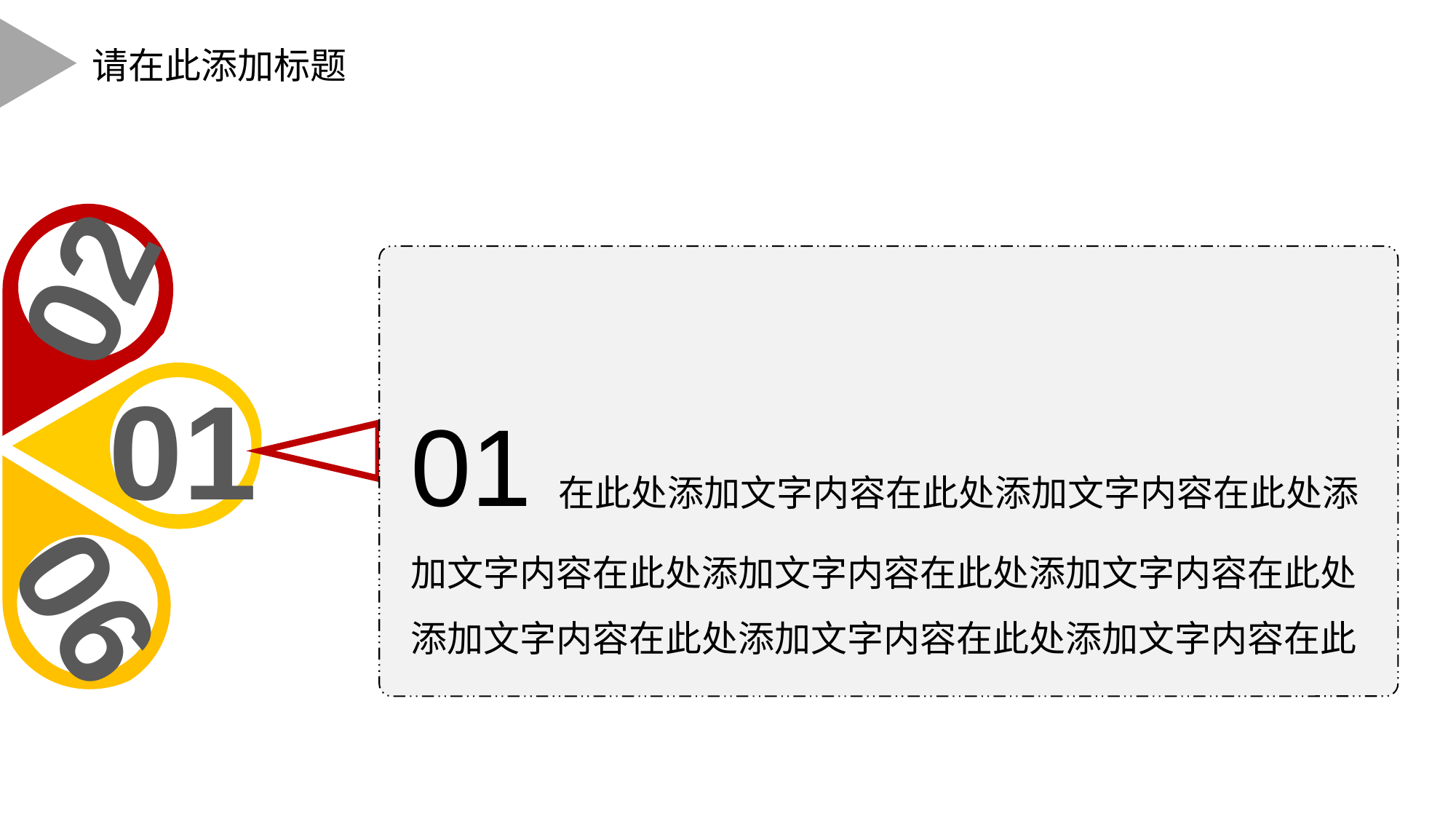

请在此添加标题

02
03
01
04
06
05

01在此处添加文字内容在此处添加文字内容在此处添加文字内容在此处添加文字内容在此处添加文字内容在此处添加文字内容在此处添加文字内容在此处添加文字内容在此